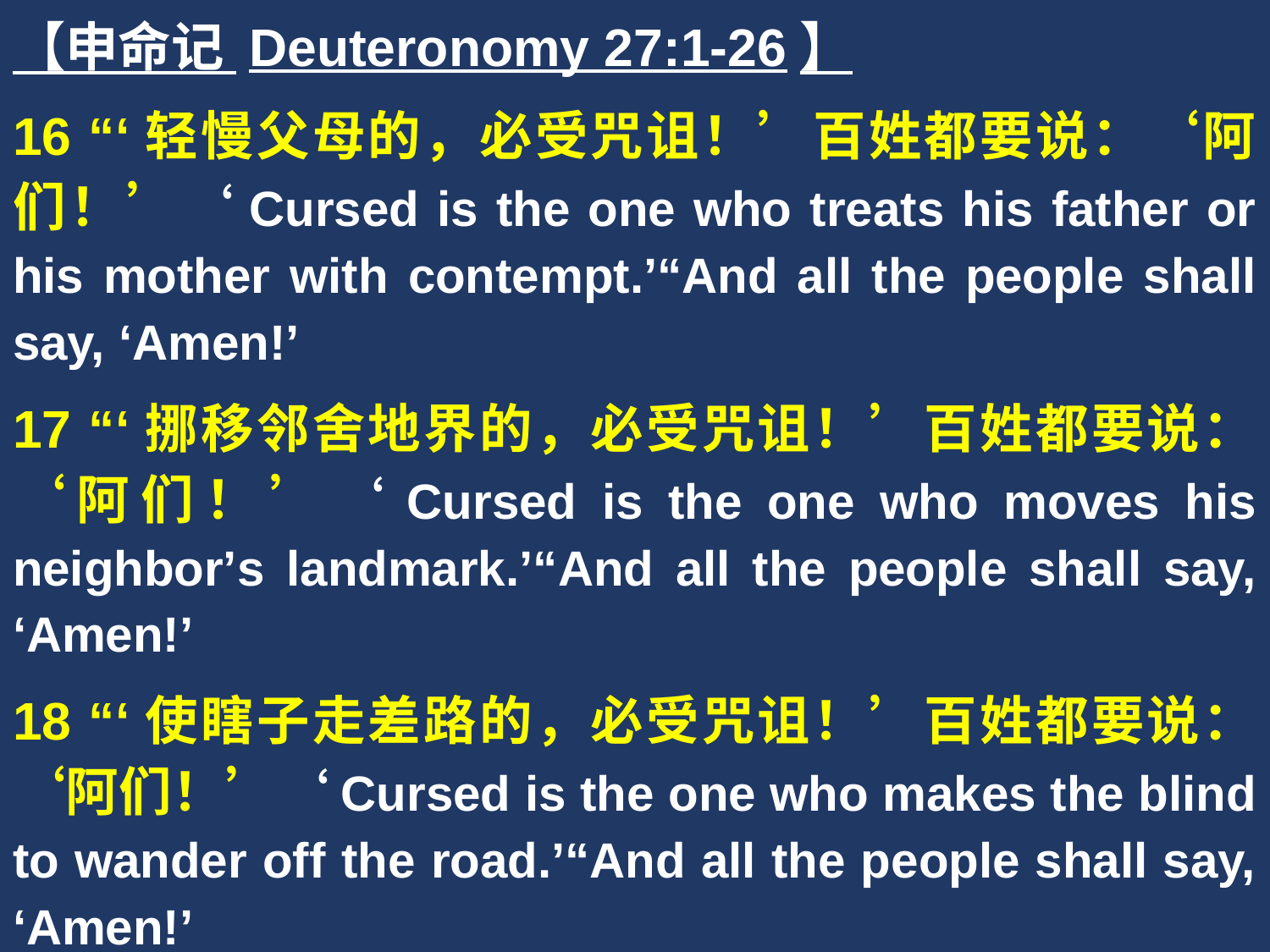

【申命记 Deuteronomy 27:1-26】
16 “‘轻慢父母的，必受咒诅！’百姓都要说：‘阿们！’‘Cursed is the one who treats his father or his mother with contempt.’“And all the people shall say, ‘Amen!’
17 “‘挪移邻舍地界的，必受咒诅！’百姓都要说：‘阿们！’‘Cursed is the one who moves his neighbor’s landmark.’“And all the people shall say, ‘Amen!’
18 “‘使瞎子走差路的，必受咒诅！’百姓都要说：‘阿们！’‘Cursed is the one who makes the blind to wander off the road.’“And all the people shall say, ‘Amen!’